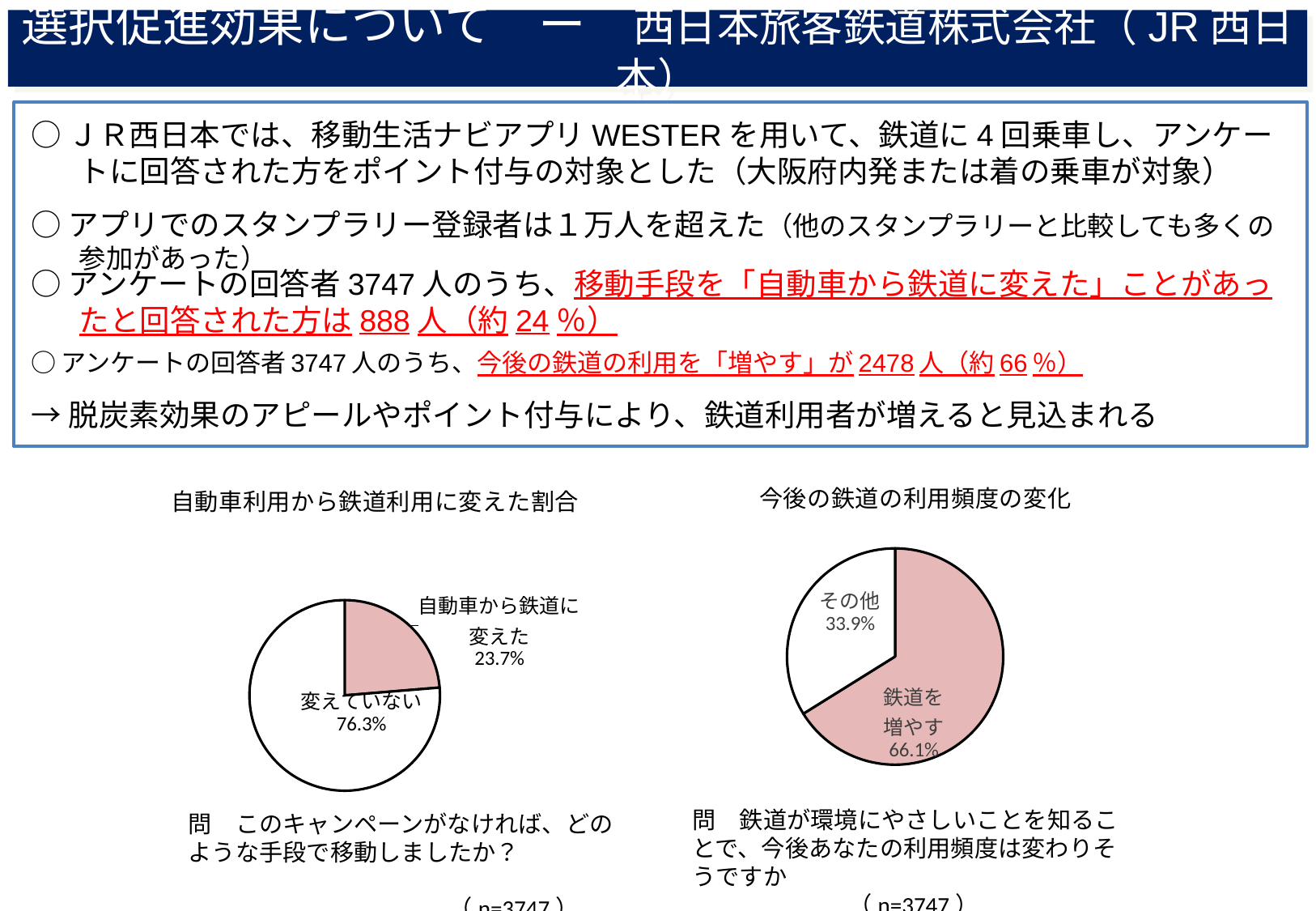

選択促進効果について　ー　西日本旅客鉄道株式会社（JR西日本）

○ＪＲ西日本では、移動生活ナビアプリWESTERを用いて、鉄道に4回乗車し、アンケートに回答された方をポイント付与の対象とした（大阪府内発または着の乗車が対象）
○アプリでのスタンプラリー登録者は１万人を超えた（他のスタンプラリーと比較しても多くの参加があった）
○アンケートの回答者3747人のうち、移動手段を「自動車から鉄道に変えた」ことがあったと回答された方は888人（約24％）
○アンケートの回答者3747人のうち、今後の鉄道の利用を「増やす」が2478人（約66％）
→脱炭素効果のアピールやポイント付与により、鉄道利用者が増えると見込まれる

### Chart: 今後の鉄道の利用頻度の変化

| Category |  |
|---|---|
| 鉄道を増やす | 0.6613290632506005 |
| その他 | 0.3386709367493995 |

### Chart: 自動車利用から鉄道利用に変えた割合

| Category |  |
|---|---|
| 自動車から鉄道に変えた | 0.23698959167333866 |
| 変えていない | 0.7630104083266613 |
問　鉄道が環境にやさしいことを知ることで、今後あなたの利用頻度は変わりそうですか
（n=3747）
問　このキャンペーンがなければ、どのような手段で移動しましたか？
　　　　　　　　　　　（n=3747）